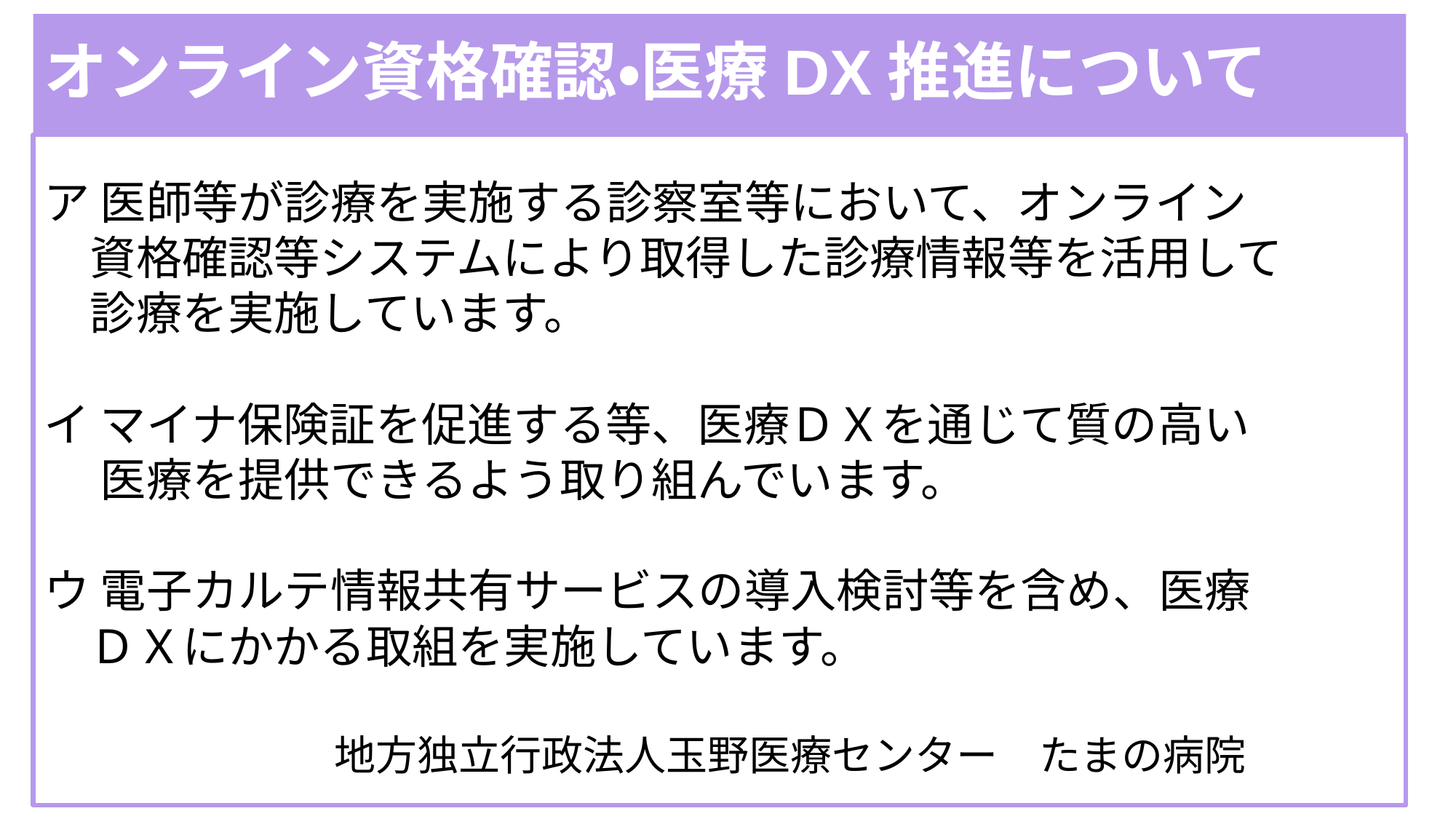

# オンライン資格確認・医療DX推進について

ア 医師等が診療を実施する診察室等において、オンライン
　資格確認等システムにより取得した診療情報等を活用して
　診療を実施しています。

イ マイナ保険証を促進する等、医療ＤＸを通じて質の高い
　 医療を提供できるよう取り組んでいます。

ウ 電子カルテ情報共有サービスの導入検討等を含め、医療
　ＤＸにかかる取組を実施しています。

　　　　　　　地方独立行政法人玉野医療センター　たまの病院